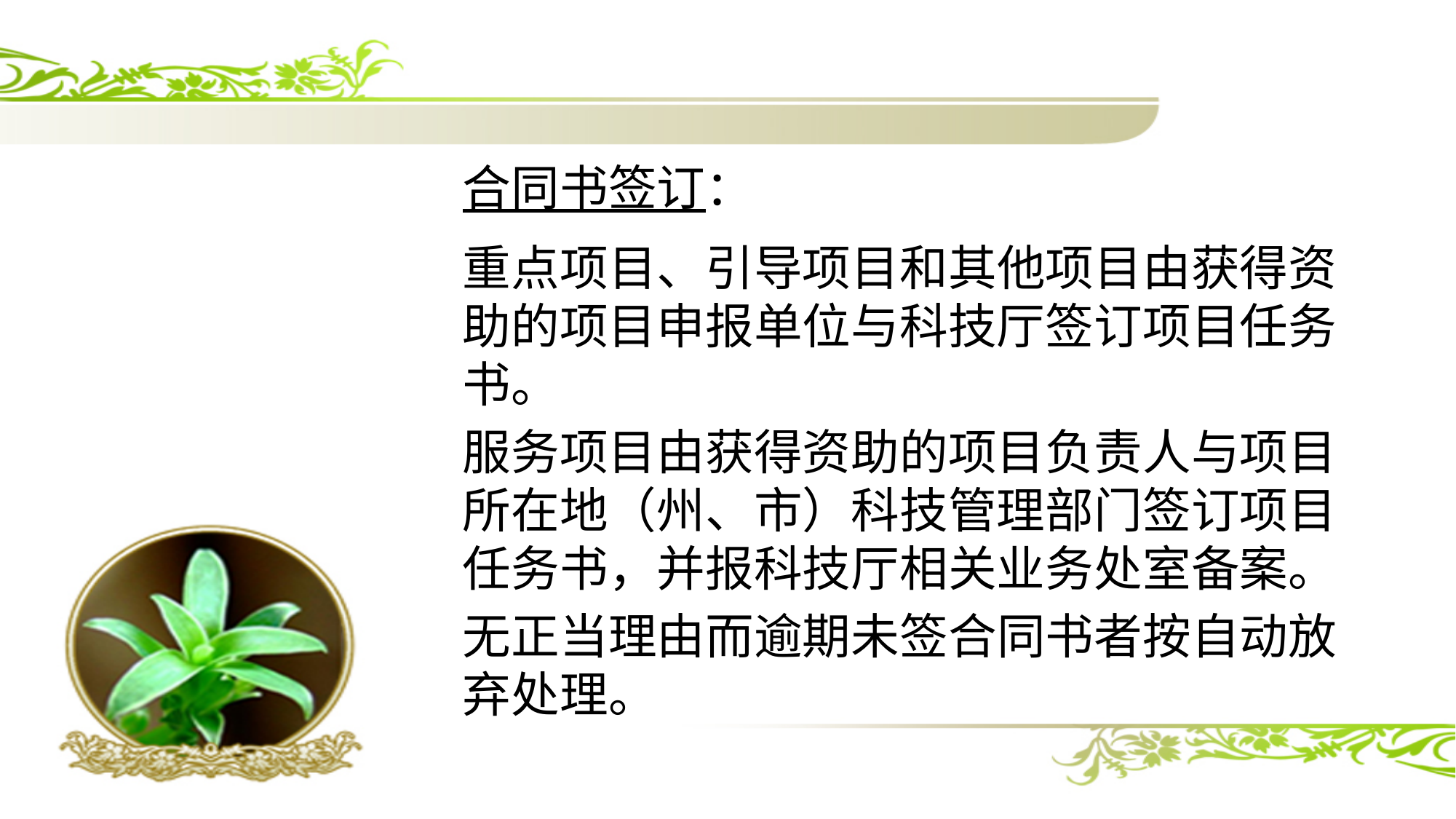

#
合同书签订：
重点项目、引导项目和其他项目由获得资助的项目申报单位与科技厅签订项目任务书。
服务项目由获得资助的项目负责人与项目所在地（州、市）科技管理部门签订项目任务书，并报科技厅相关业务处室备案。
无正当理由而逾期未签合同书者按自动放弃处理。